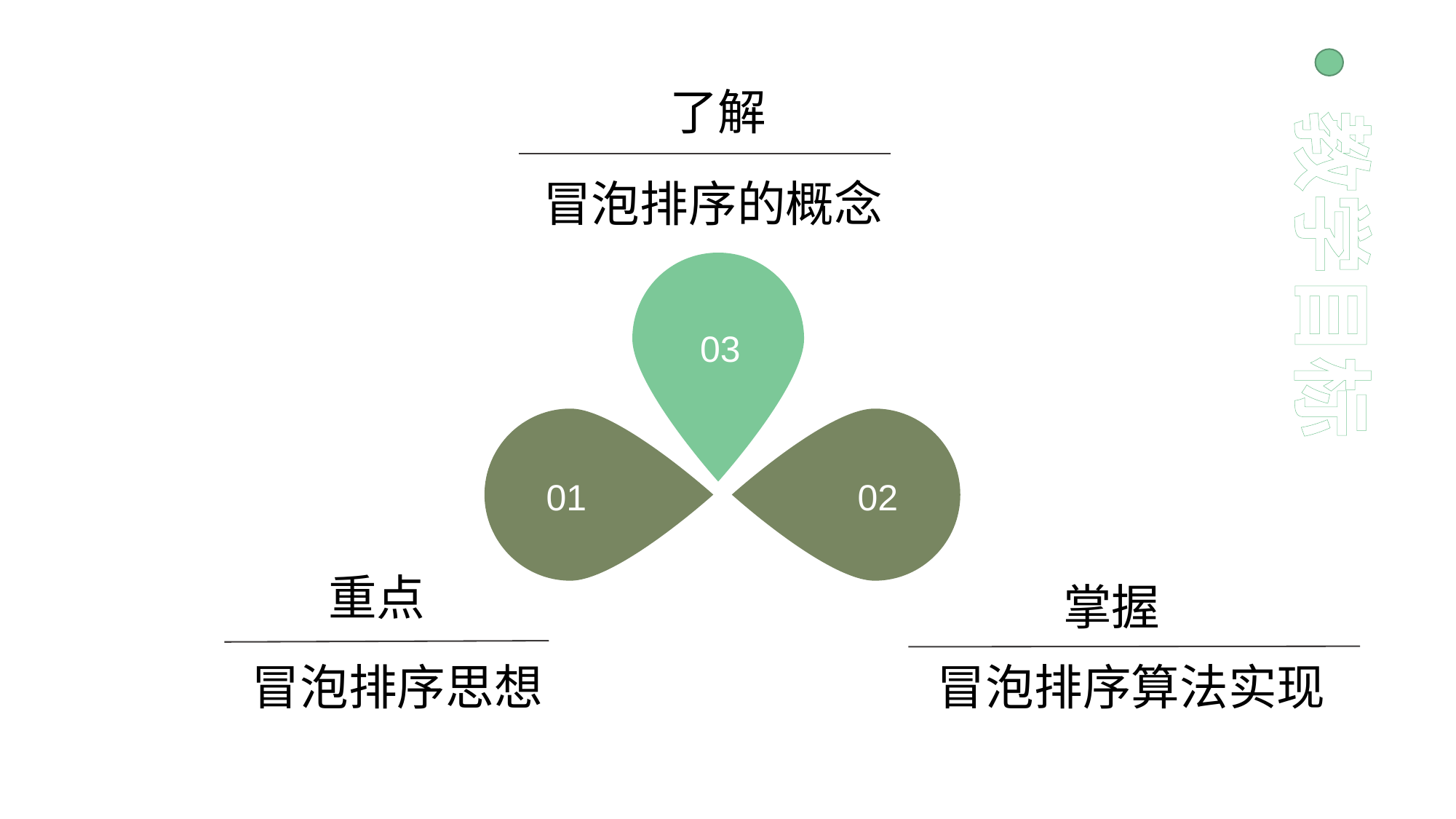

了解
冒泡排序的概念
教学目标

03

01

02
重点
冒泡排序思想
掌握
冒泡排序算法实现